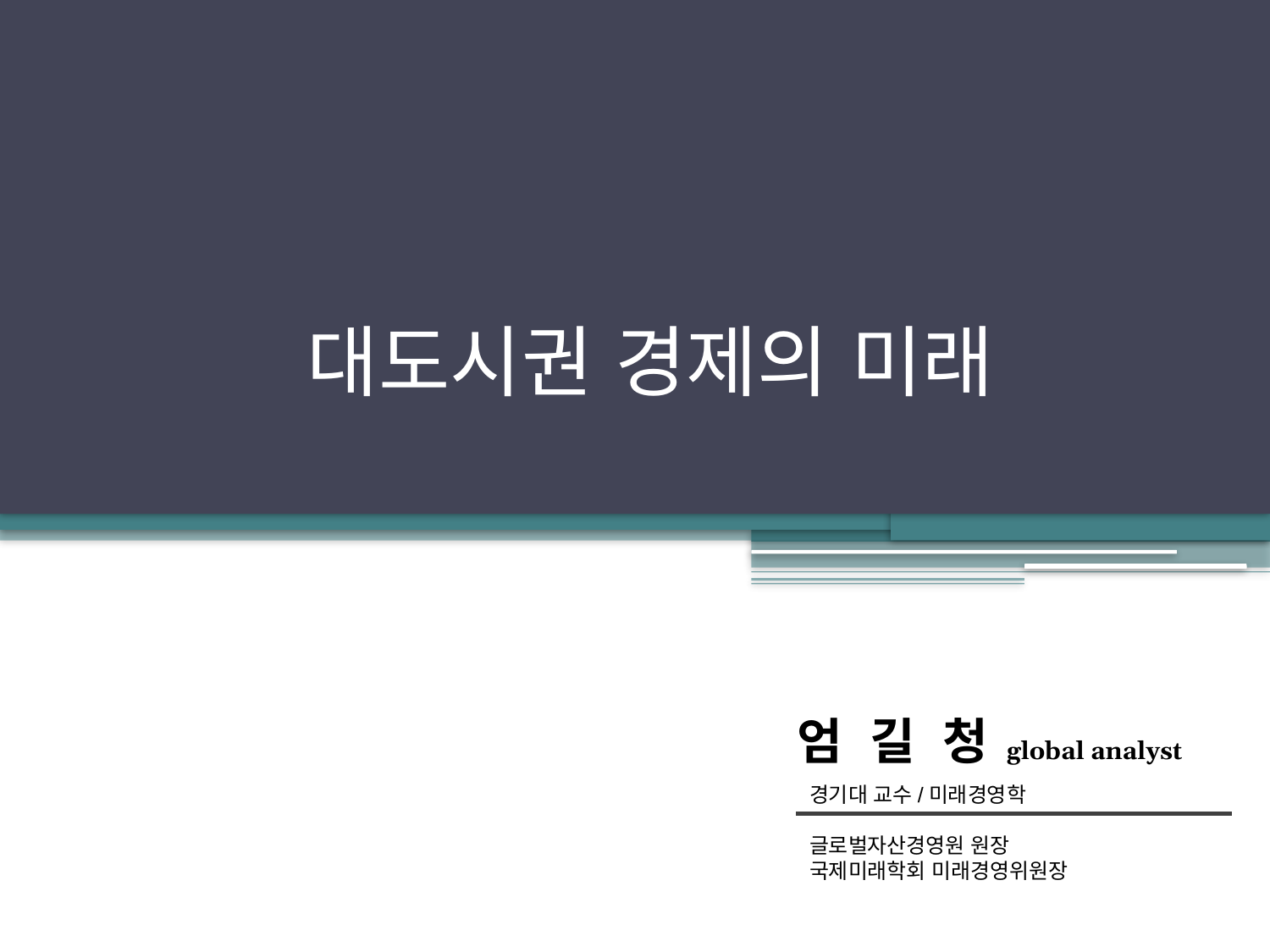

# 대도시권 경제의 미래
엄  길  청 global analyst

경기대 교수/미래경영학

글로벌자산경영원 원장
국제미래학회 미래경영위원장